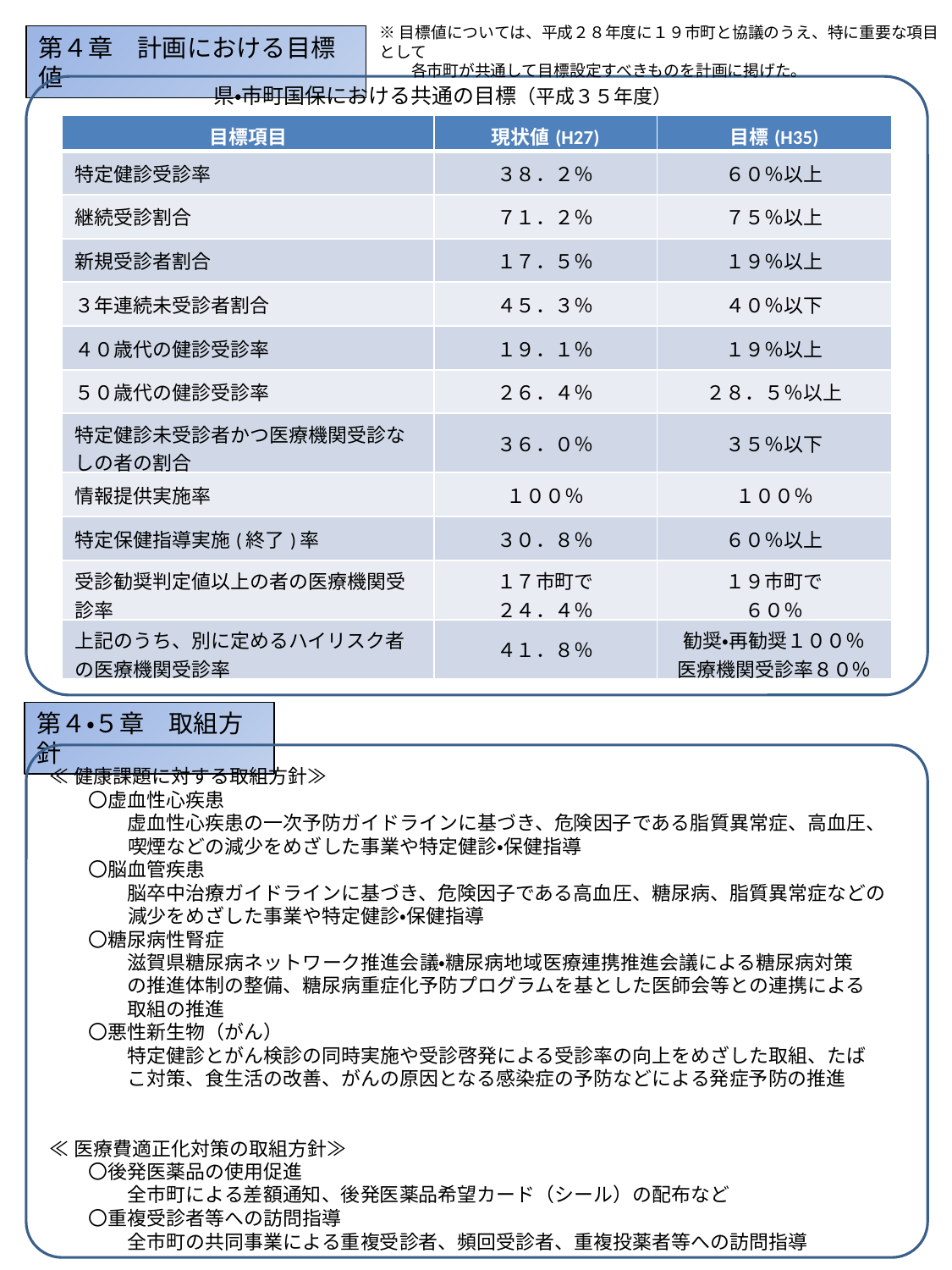

※目標値については、平成２８年度に１９市町と協議のうえ、特に重要な項目として
　　各市町が共通して目標設定すべきものを計画に掲げた。
第４章　計画における目標値

県・市町国保における共通の目標（平成３５年度）
| 目標項目 | 現状値(H27) | 目標(H35) |
| --- | --- | --- |
| 特定健診受診率 | ３８．２％ | ６０％以上 |
| 継続受診割合 | ７１．２％ | ７５％以上 |
| 新規受診者割合 | １７．５％ | １９％以上 |
| ３年連続未受診者割合 | ４５．３％ | ４０％以下 |
| ４０歳代の健診受診率 | １９．１％ | １９％以上 |
| ５０歳代の健診受診率 | ２６．４％ | ２８．５％以上 |
| 特定健診未受診者かつ医療機関受診なしの者の割合 | ３６．０％ | ３５％以下 |
| 情報提供実施率 | １００％ | １００％ |
| 特定保健指導実施(終了)率 | ３０．８％ | ６０％以上 |
| 受診勧奨判定値以上の者の医療機関受診率 | １７市町で ２４．４％ | １９市町で ６０％ |
| 上記のうち、別に定めるハイリスク者の医療機関受診率 | ４１．８％ | 勧奨・再勧奨１００％ 医療機関受診率８０％ |
第４・５章　取組方針
≪健康課題に対する取組方針≫
　　〇虚血性心疾患
　　　　虚血性心疾患の一次予防ガイドラインに基づき、危険因子である脂質異常症、高血圧、
　　　　喫煙などの減少をめざした事業や特定健診・保健指導
　　〇脳血管疾患
　　　　脳卒中治療ガイドラインに基づき、危険因子である高血圧、糖尿病、脂質異常症などの
　　　　減少をめざした事業や特定健診・保健指導
　　〇糖尿病性腎症
　　　　滋賀県糖尿病ネットワーク推進会議・糖尿病地域医療連携推進会議による糖尿病対策
　　　　の推進体制の整備、糖尿病重症化予防プログラムを基とした医師会等との連携による
　　　　取組の推進
　　〇悪性新生物（がん）
　　　　特定健診とがん検診の同時実施や受診啓発による受診率の向上をめざした取組、たば
　　　　こ対策、食生活の改善、がんの原因となる感染症の予防などによる発症予防の推進

≪医療費適正化対策の取組方針≫
　　〇後発医薬品の使用促進
　　　　全市町による差額通知、後発医薬品希望カード（シール）の配布など
　　〇重複受診者等への訪問指導
　　　　全市町の共同事業による重複受診者、頻回受診者、重複投薬者等への訪問指導